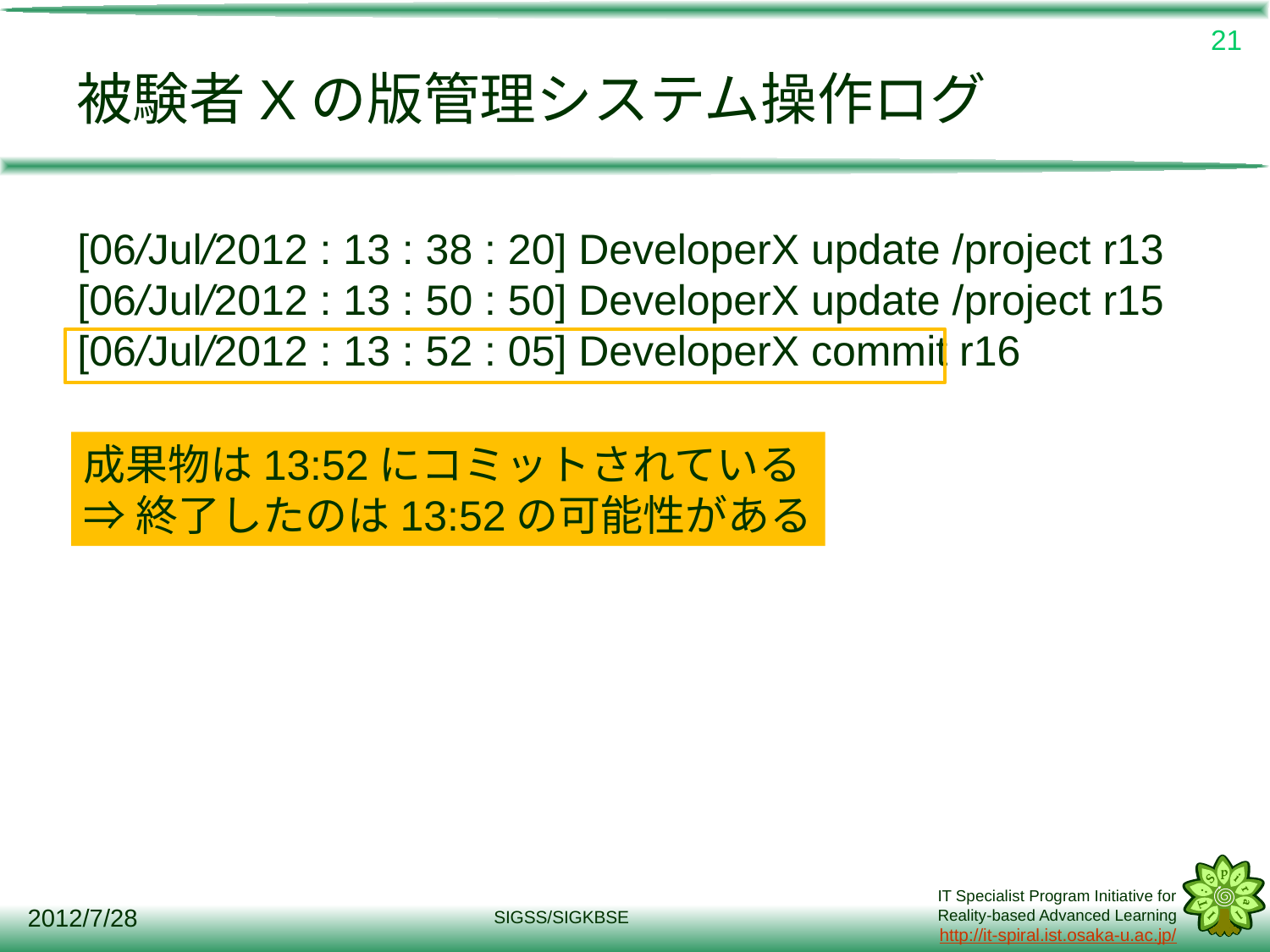

21
# 被験者Xの版管理システム操作ログ
[06/Jul/2012 : 13 : 38 : 20] DeveloperX update /project r13
[06/Jul/2012 : 13 : 50 : 50] DeveloperX update /project r15
[06/Jul/2012 : 13 : 52 : 05] DeveloperX commit r16

成果物は13:52にコミットされている
⇒終了したのは13:52の可能性がある
2012/7/28
SIGSS/SIGKBSE